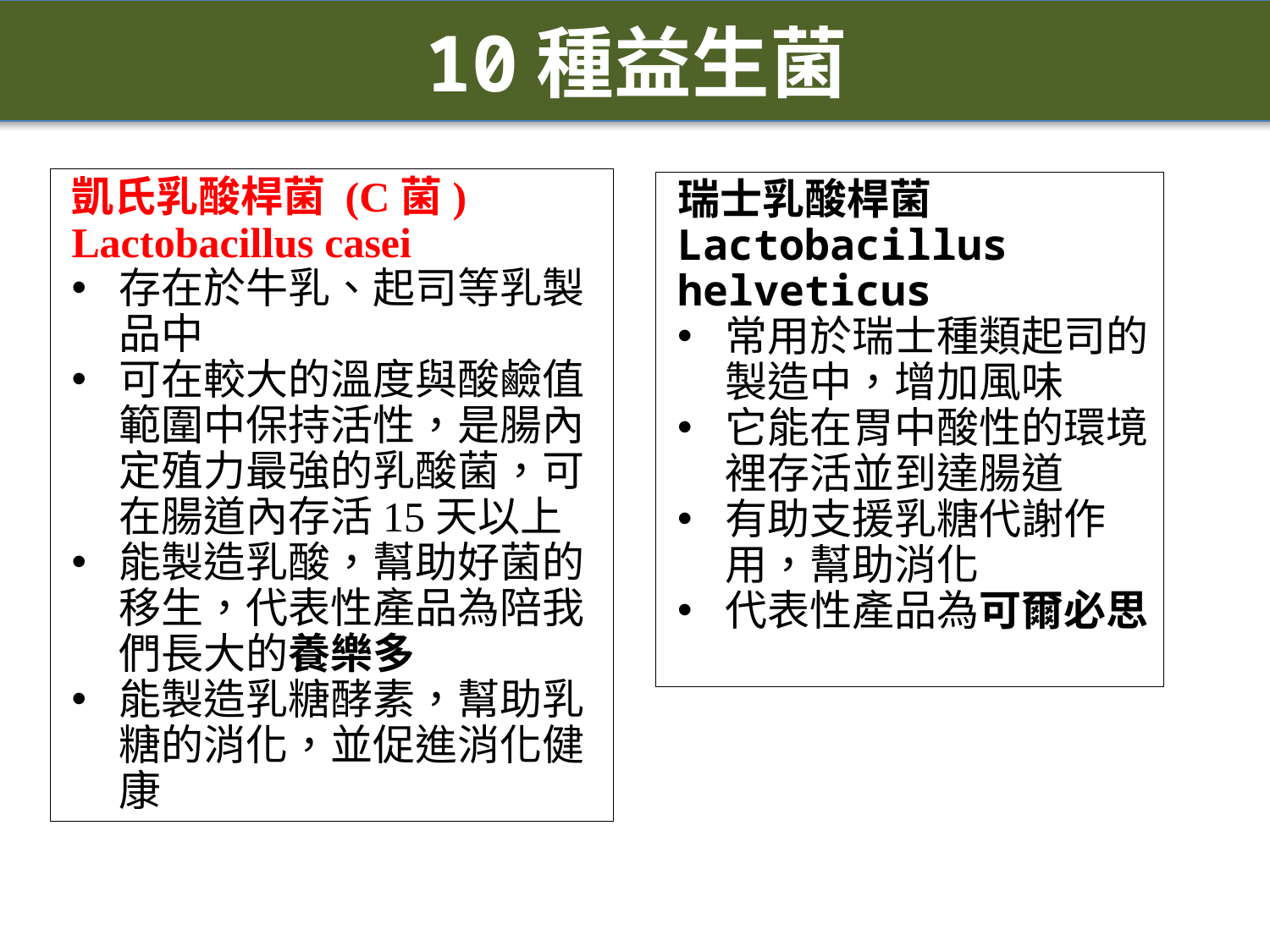

10種益生菌
凱氏乳酸桿菌 (C菌)
Lactobacillus casei
存在於牛乳、起司等乳製品中
可在較大的溫度與酸鹼值範圍中保持活性，是腸內定殖力最強的乳酸菌，可在腸道內存活15天以上
能製造乳酸，幫助好菌的移生，代表性產品為陪我們長大的養樂多
能製造乳糖酵素，幫助乳糖的消化，並促進消化健康
瑞士乳酸桿菌
Lactobacillus helveticus
常用於瑞士種類起司的製造中，增加風味
它能在胃中酸性的環境裡存活並到達腸道
有助支援乳糖代謝作用，幫助消化
代表性產品為可爾必思